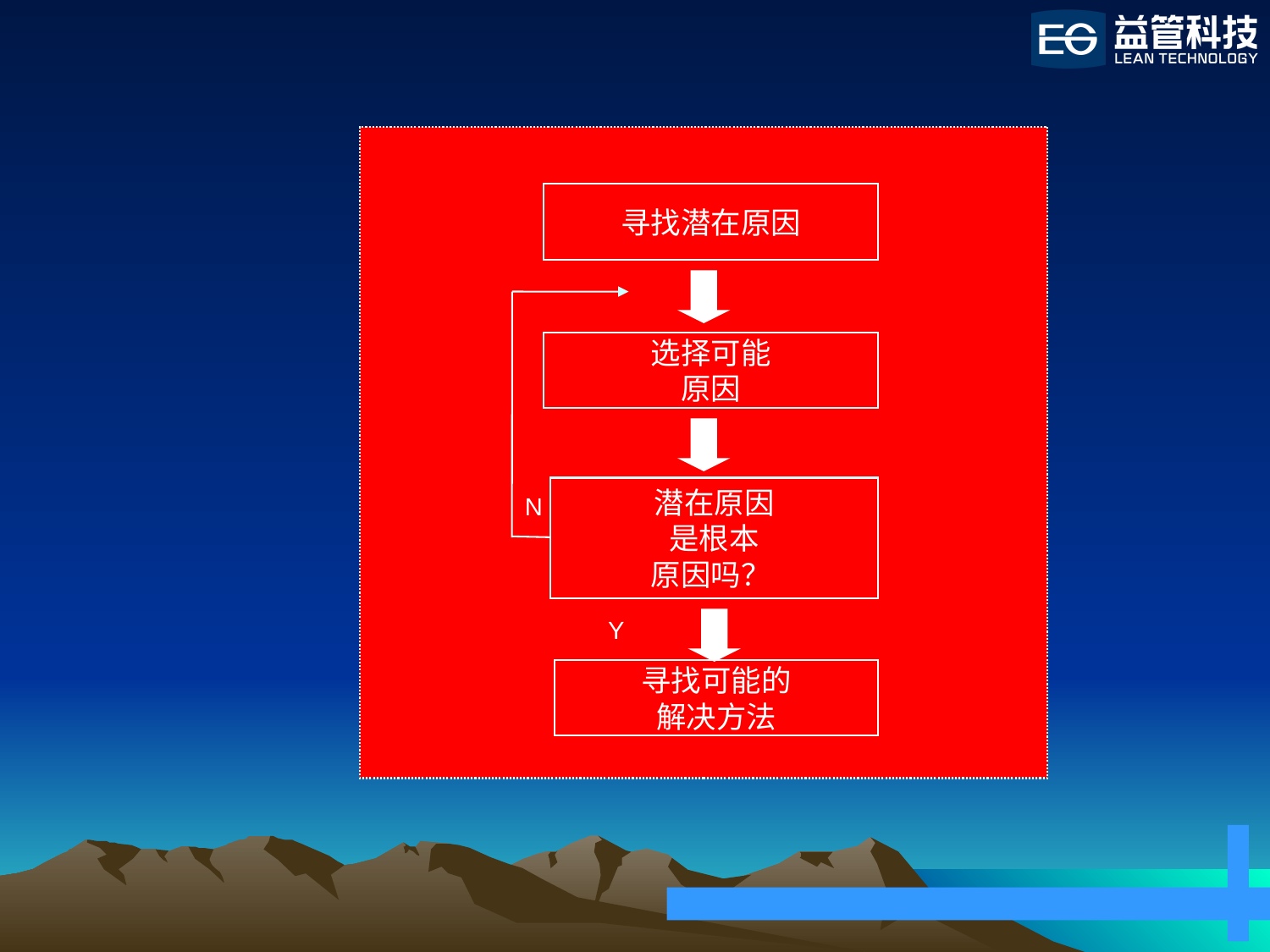

寻找潜在原因

选择可能
原因

潜在原因
是根本
原因吗？
N

Y

寻找可能的
解决方法